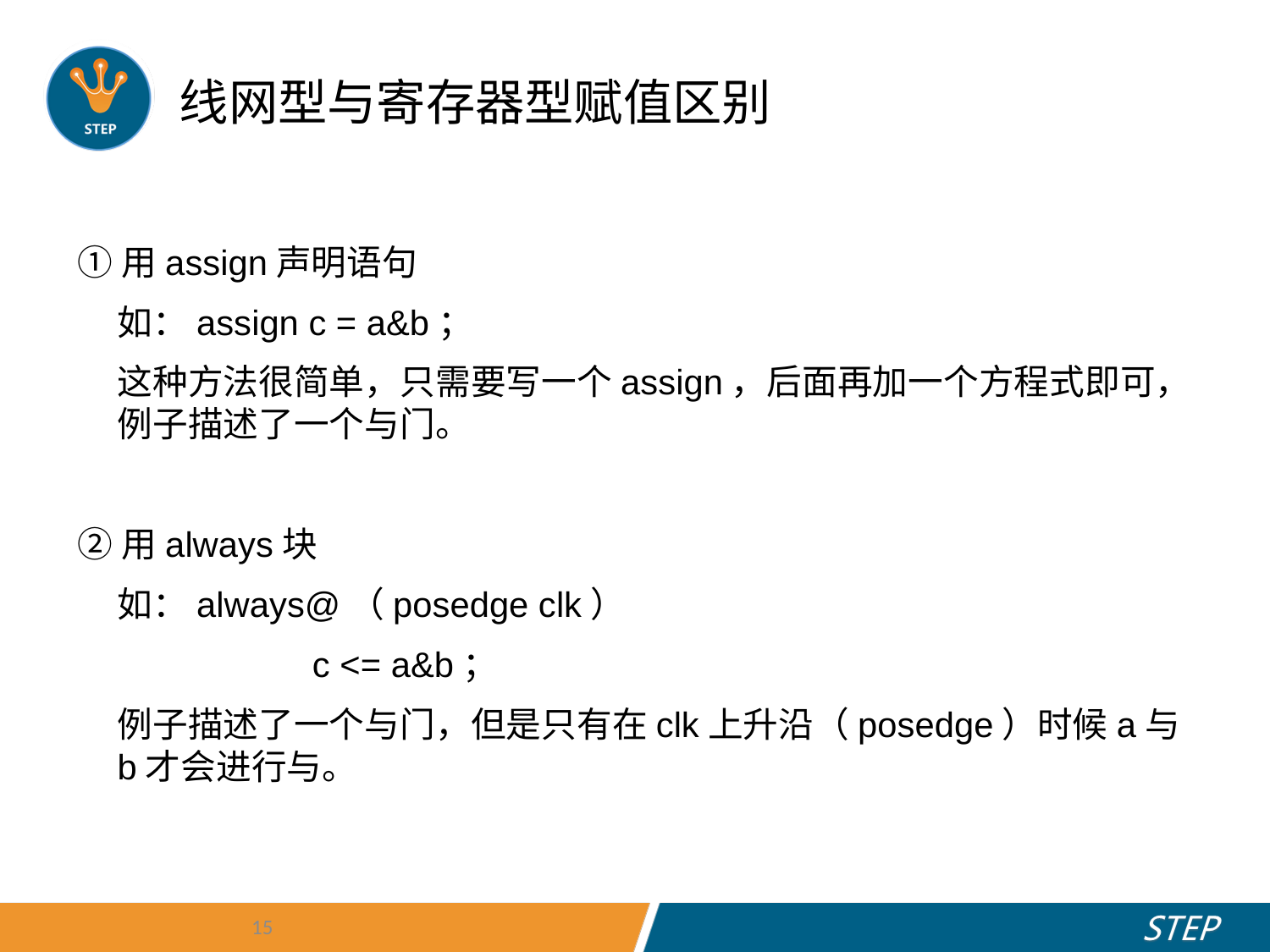

# 线网型与寄存器型赋值区别
①用assign声明语句
	如：assign c = a&b；
	这种方法很简单，只需要写一个assign，后面再加一个方程式即可，例子描述了一个与门。

②用always块
	如：always@（posedge clk）
		       c <= a&b；
	例子描述了一个与门，但是只有在clk上升沿（posedge）时候a与b才会进行与。

15